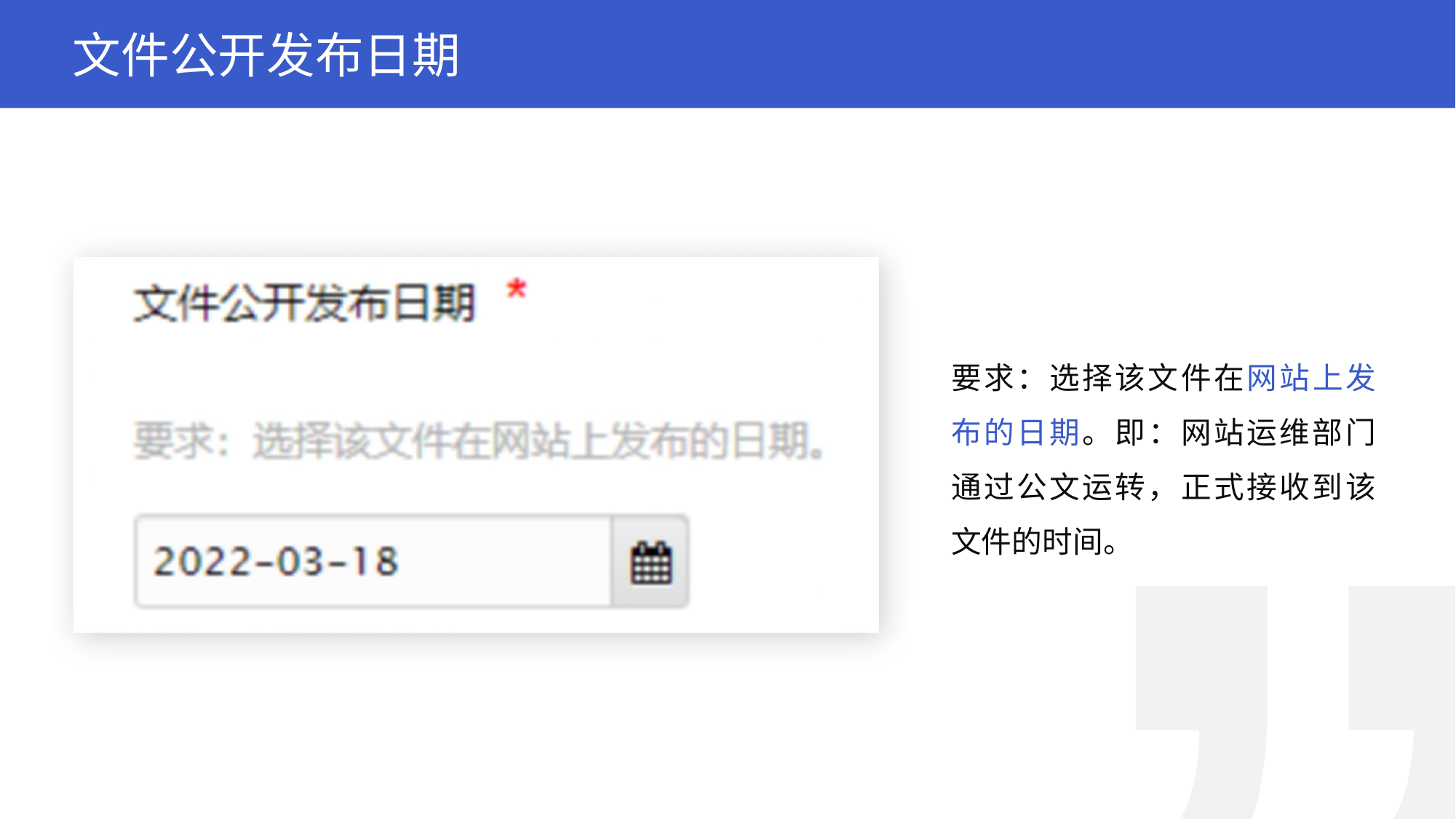

# 文件公开发布日期

要求：选择该文件在网站上发 布的日期。即：网站运维部门 通过公文运转，正式接收到该 文件的时间。